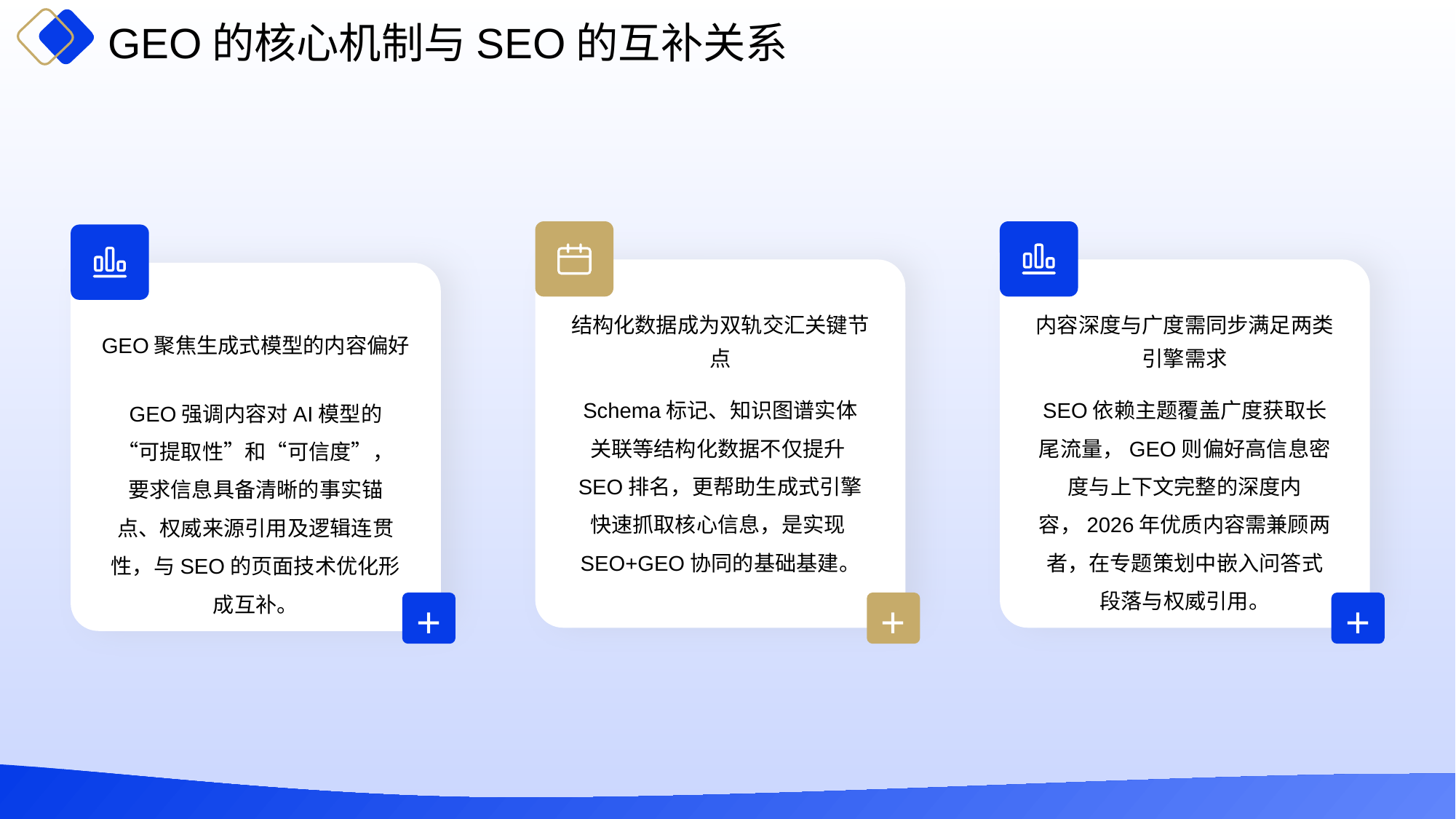

GEO的核心机制与SEO的互补关系

结构化数据成为双轨交汇关键节点
内容深度与广度需同步满足两类引擎需求
GEO聚焦生成式模型的内容偏好
Schema标记、知识图谱实体关联等结构化数据不仅提升SEO排名，更帮助生成式引擎快速抓取核心信息，是实现SEO+GEO协同的基础基建。
SEO依赖主题覆盖广度获取长尾流量，GEO则偏好高信息密度与上下文完整的深度内容，2026年优质内容需兼顾两者，在专题策划中嵌入问答式段落与权威引用。
GEO强调内容对AI模型的“可提取性”和“可信度”，要求信息具备清晰的事实锚点、权威来源引用及逻辑连贯性，与SEO的页面技术优化形成互补。
+
+
+